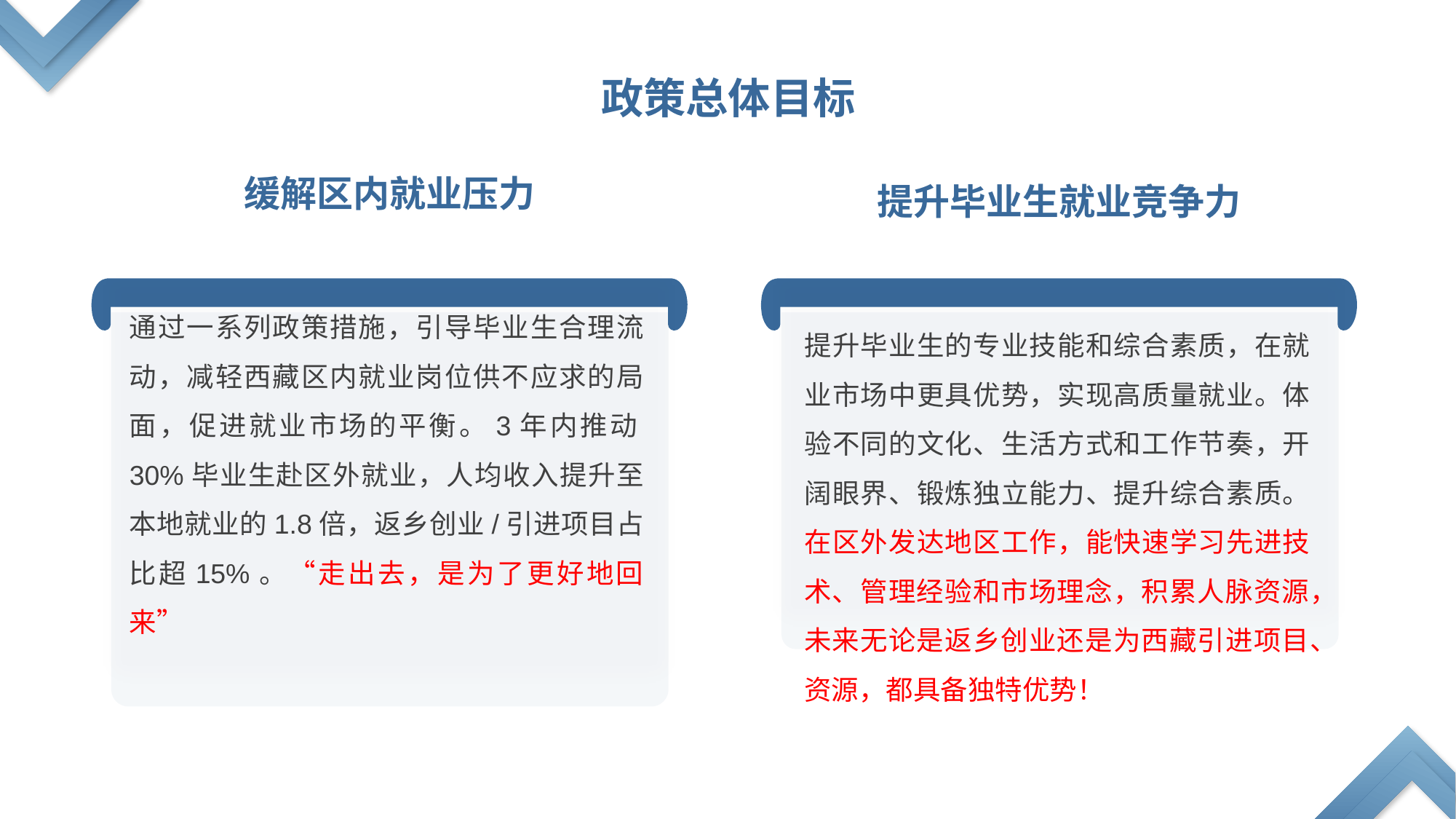

政策总体目标
缓解区内就业压力
提升毕业生就业竞争力

通过一系列政策措施，引导毕业生合理流动，减轻西藏区内就业岗位供不应求的局面，促进就业市场的平衡。3年内推动30%毕业生赴区外就业，人均收入提升至本地就业的1.8倍，返乡创业/引进项目占比超15%。“走出去，是为了更好地回来”

提升毕业生的专业技能和综合素质，在就业市场中更具优势，实现高质量就业。体验不同的文化、生活方式和工作节奏，开阔眼界、锻炼独立能力、提升综合素质。在区外发达地区工作，能快速学习先进技术、管理经验和市场理念，积累人脉资源，未来无论是返乡创业还是为西藏引进项目、资源，都具备独特优势！